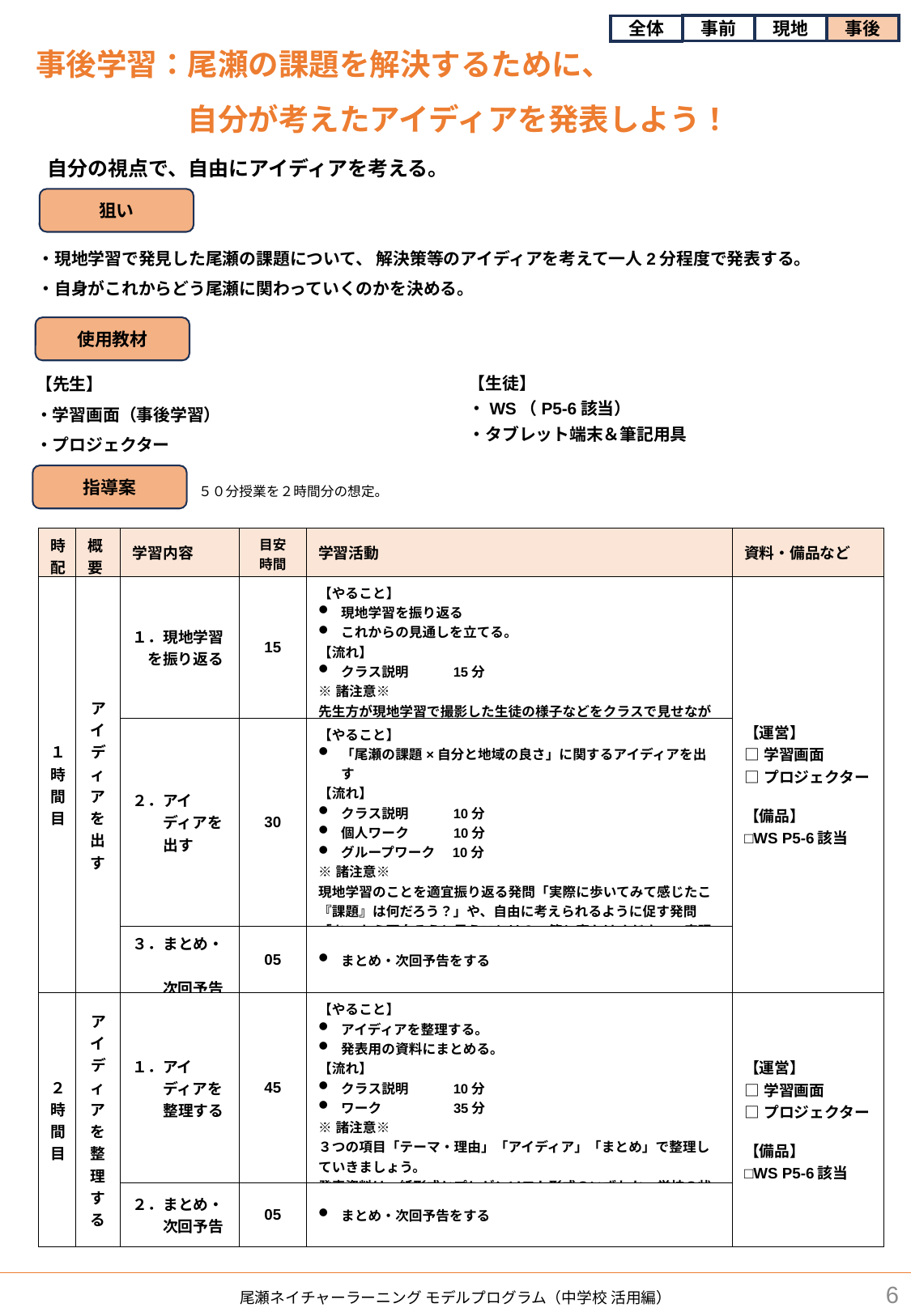

事前
現地
事後
全体
事後学習：尾瀬の課題を解決するために、
　　　　　自分が考えたアイディアを発表しよう！
自分の視点で、自由にアイディアを考える。
狙い
・現地学習で発見した尾瀬の課題について、 解決策等のアイディアを考えて一人2分程度で発表する。
・自身がこれからどう尾瀬に関わっていくのかを決める。
使用教材
【先生】
・学習画面（事後学習）
・プロジェクター
【生徒】
・WS（P5-6該当）
・タブレット端末＆筆記用具
指導案
５０分授業を２時間分の想定。
| 時配 | 概要 | 学習内容 | 目安 時間 | 学習活動 | 資料・備品など |
| --- | --- | --- | --- | --- | --- |
| １時間目 | アイディアを出す | １．現地学習 　を振り返る | 15 | 【やること】 現地学習を振り返る これからの見通しを立てる。 【流れ】 クラス説明　　　15分 ※諸注意※ 先生方が現地学習で撮影した生徒の様子などをクラスで見せながら振り返ることを推奨。 | 【運営】 □学習画面 □プロジェクター 【備品】 □WS P5-6該当 |
|  |  | ２．アイ 　　ディアを 　　出す | 30 | 【やること】 「尾瀬の課題×自分と地域の良さ」に関するアイディアを出す 【流れ】 クラス説明　　　10分 個人ワーク　　　10分 グループワーク　10分 ※諸注意※ 現地学習のことを適宜振り返る発問「実際に歩いてみて感じたこ『課題』は何だろう？」や、自由に考えられるように促す発問「あったら面白そうと思うことは？」等と声かけください。実現不可能でもよいので、自由に考えていきましょう。 |  |
|  |  | ３．まとめ・　 　　次回予告 | 05 | まとめ・次回予告をする |  |
| ２時間目 | アイディアを整理する | １．アイ 　　ディアを 　　整理する | 45 | 【やること】 アイディアを整理する。 発表用の資料にまとめる。 【流れ】 クラス説明　　　10分 ワーク　　　　　35分 ※諸注意※ ３つの項目「テーマ・理由」「アイディア」「まとめ」で整理していきましょう。 発表資料は、紙形式とプレゼンソフト形式のいずれか、学校の状況に応じて自由に選択してください。 | 【運営】 □学習画面 □プロジェクター 【備品】 □WS P5-6該当 |
|  |  | ２．まとめ・ 　　次回予告 | 05 | まとめ・次回予告をする |  |
6
尾瀬ネイチャーラーニング モデルプログラム（中学校 活用編）